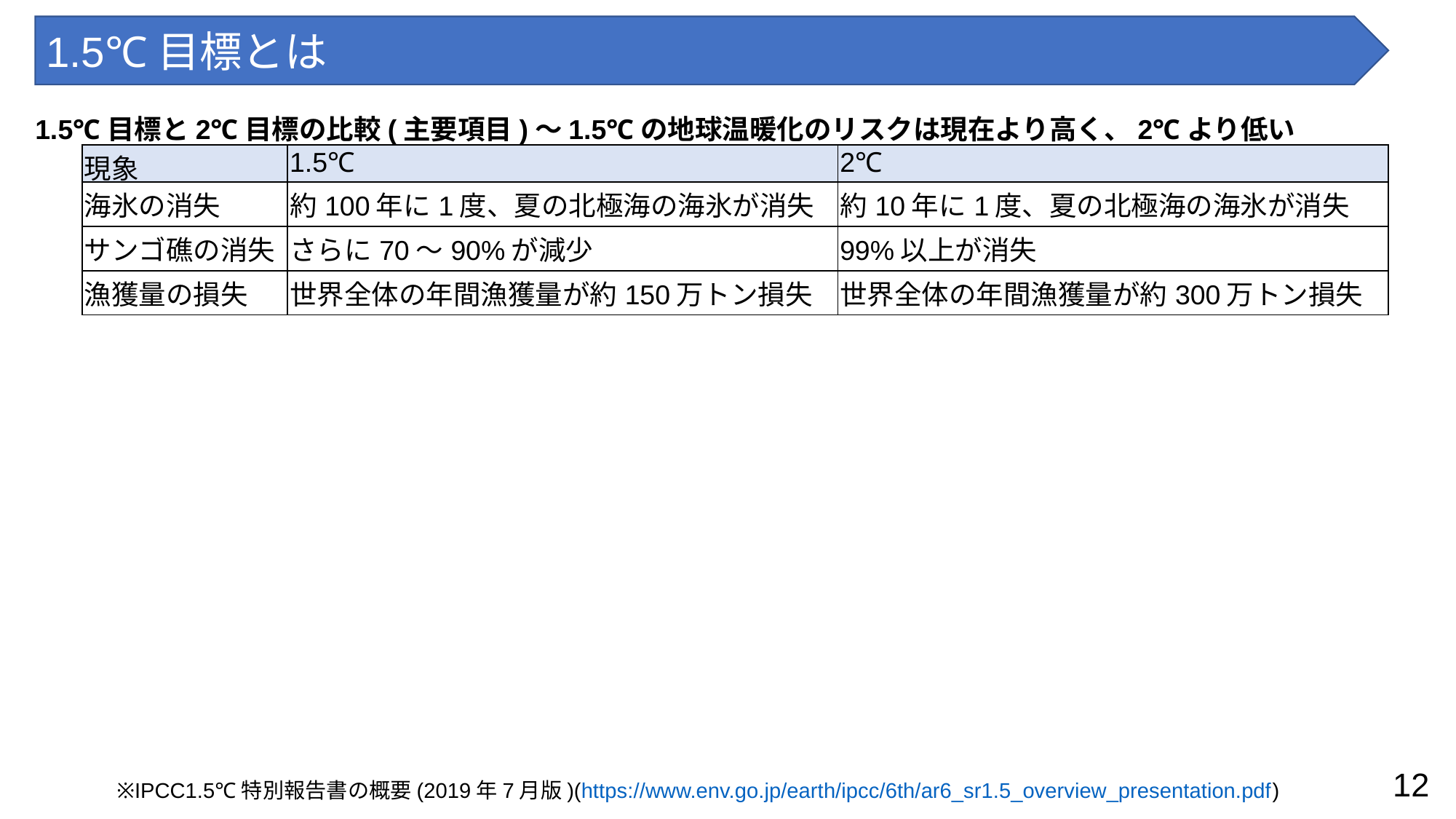

1.5℃目標とは
1.5℃目標と2℃目標の比較(主要項目)～1.5℃の地球温暖化のリスクは現在より高く、2℃より低い
| 現象 | 1.5℃ | 2℃ |
| --- | --- | --- |
| 海氷の消失 | 約100年に1度、夏の北極海の海氷が消失 | 約10年に1度、夏の北極海の海氷が消失 |
| サンゴ礁の消失 | さらに70〜90%が減少 | 99%以上が消失 |
| 漁獲量の損失 | 世界全体の年間漁獲量が約150万トン損失 | 世界全体の年間漁獲量が約300万トン損失 |
※IPCC1.5℃特別報告書の概要(2019年7月版)(https://www.env.go.jp/earth/ipcc/6th/ar6_sr1.5_overview_presentation.pdf)